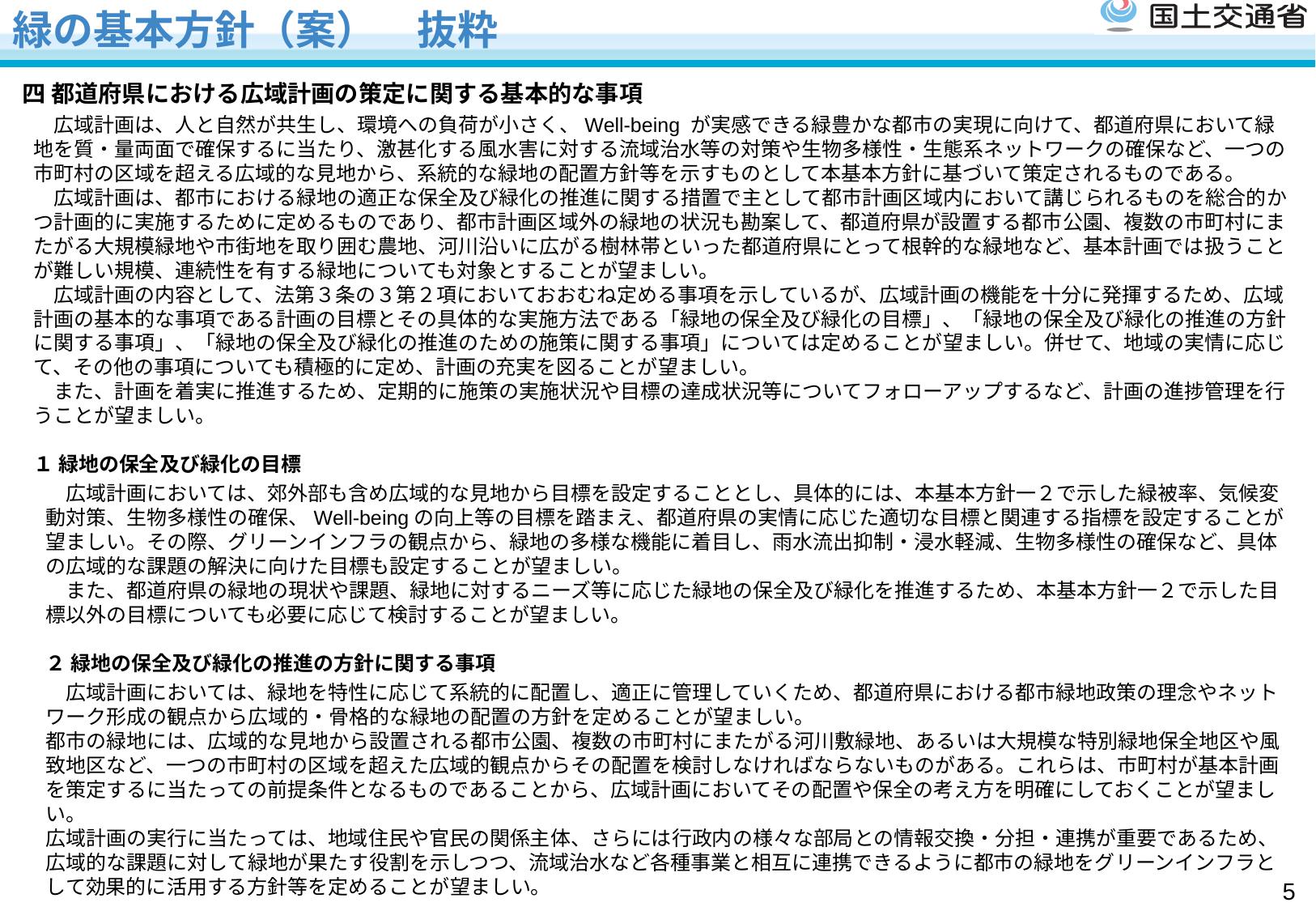

# 緑の基本方針（案）　抜粋
四 都道府県における広域計画の策定に関する基本的な事項
　広域計画は、人と自然が共生し、環境への負荷が小さく、Well-being が実感できる緑豊かな都市の実現に向けて、都道府県において緑地を質・量両面で確保するに当たり、激甚化する風水害に対する流域治水等の対策や生物多様性・生態系ネットワークの確保など、一つの市町村の区域を超える広域的な見地から、系統的な緑地の配置方針等を示すものとして本基本方針に基づいて策定されるものである。
　広域計画は、都市における緑地の適正な保全及び緑化の推進に関する措置で主として都市計画区域内において講じられるものを総合的かつ計画的に実施するために定めるものであり、都市計画区域外の緑地の状況も勘案して、都道府県が設置する都市公園、複数の市町村にまたがる大規模緑地や市街地を取り囲む農地、河川沿いに広がる樹林帯といった都道府県にとって根幹的な緑地など、基本計画では扱うことが難しい規模、連続性を有する緑地についても対象とすることが望ましい。
　広域計画の内容として、法第３条の３第２項においておおむね定める事項を示しているが、広域計画の機能を十分に発揮するため、広域計画の基本的な事項である計画の目標とその具体的な実施方法である「緑地の保全及び緑化の目標」、「緑地の保全及び緑化の推進の方針に関する事項」、「緑地の保全及び緑化の推進のための施策に関する事項」については定めることが望ましい。併せて、地域の実情に応じて、その他の事項についても積極的に定め、計画の充実を図ることが望ましい。
　また、計画を着実に推進するため、定期的に施策の実施状況や目標の達成状況等についてフォローアップするなど、計画の進捗管理を行うことが望ましい。

１ 緑地の保全及び緑化の目標
　広域計画においては、郊外部も含め広域的な見地から目標を設定することとし、具体的には、本基本方針一２で示した緑被率、気候変動対策、生物多様性の確保、Well-beingの向上等の目標を踏まえ、都道府県の実情に応じた適切な目標と関連する指標を設定することが望ましい。その際、グリーンインフラの観点から、緑地の多様な機能に着目し、雨水流出抑制・浸水軽減、生物多様性の確保など、具体の広域的な課題の解決に向けた目標も設定することが望ましい。
　また、都道府県の緑地の現状や課題、緑地に対するニーズ等に応じた緑地の保全及び緑化を推進するため、本基本方針一２で示した目標以外の目標についても必要に応じて検討することが望ましい。

２ 緑地の保全及び緑化の推進の方針に関する事項
　広域計画においては、緑地を特性に応じて系統的に配置し、適正に管理していくため、都道府県における都市緑地政策の理念やネットワーク形成の観点から広域的・骨格的な緑地の配置の方針を定めることが望ましい。
都市の緑地には、広域的な見地から設置される都市公園、複数の市町村にまたがる河川敷緑地、あるいは大規模な特別緑地保全地区や風致地区など、一つの市町村の区域を超えた広域的観点からその配置を検討しなければならないものがある。これらは、市町村が基本計画を策定するに当たっての前提条件となるものであることから、広域計画においてその配置や保全の考え方を明確にしておくことが望ましい。
広域計画の実行に当たっては、地域住民や官民の関係主体、さらには行政内の様々な部局との情報交換・分担・連携が重要であるため、広域的な課題に対して緑地が果たす役割を示しつつ、流域治水など各種事業と相互に連携できるように都市の緑地をグリーンインフラとして効果的に活用する方針等を定めることが望ましい。
5